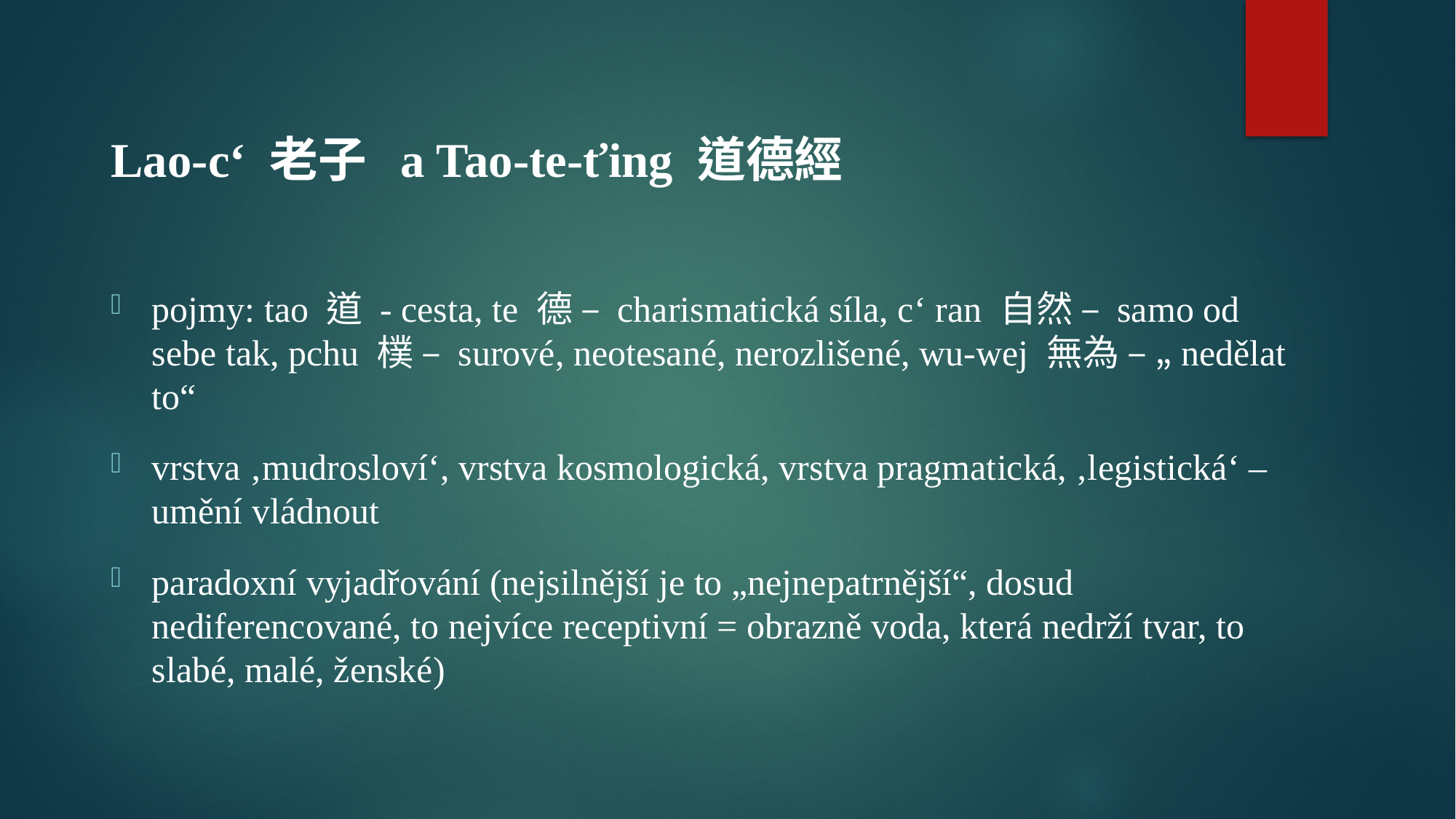

Lao-c‘ 老子  a Tao-te-ťing 道德經

pojmy: tao 道 - cesta, te 德 – charismatická síla, c‘ ran 自然 – samo od sebe tak, pchu 樸 – surové, neotesané, nerozlišené, wu-wej 無為 – „nedělat to“
vrstva ‚mudrosloví‘, vrstva kosmologická, vrstva pragmatická, ‚legistická‘ – umění vládnout
paradoxní vyjadřování (nejsilnější je to „nejnepatrnější“, dosud nediferencované, to nejvíce receptivní = obrazně voda, která nedrží tvar, to slabé, malé, ženské)